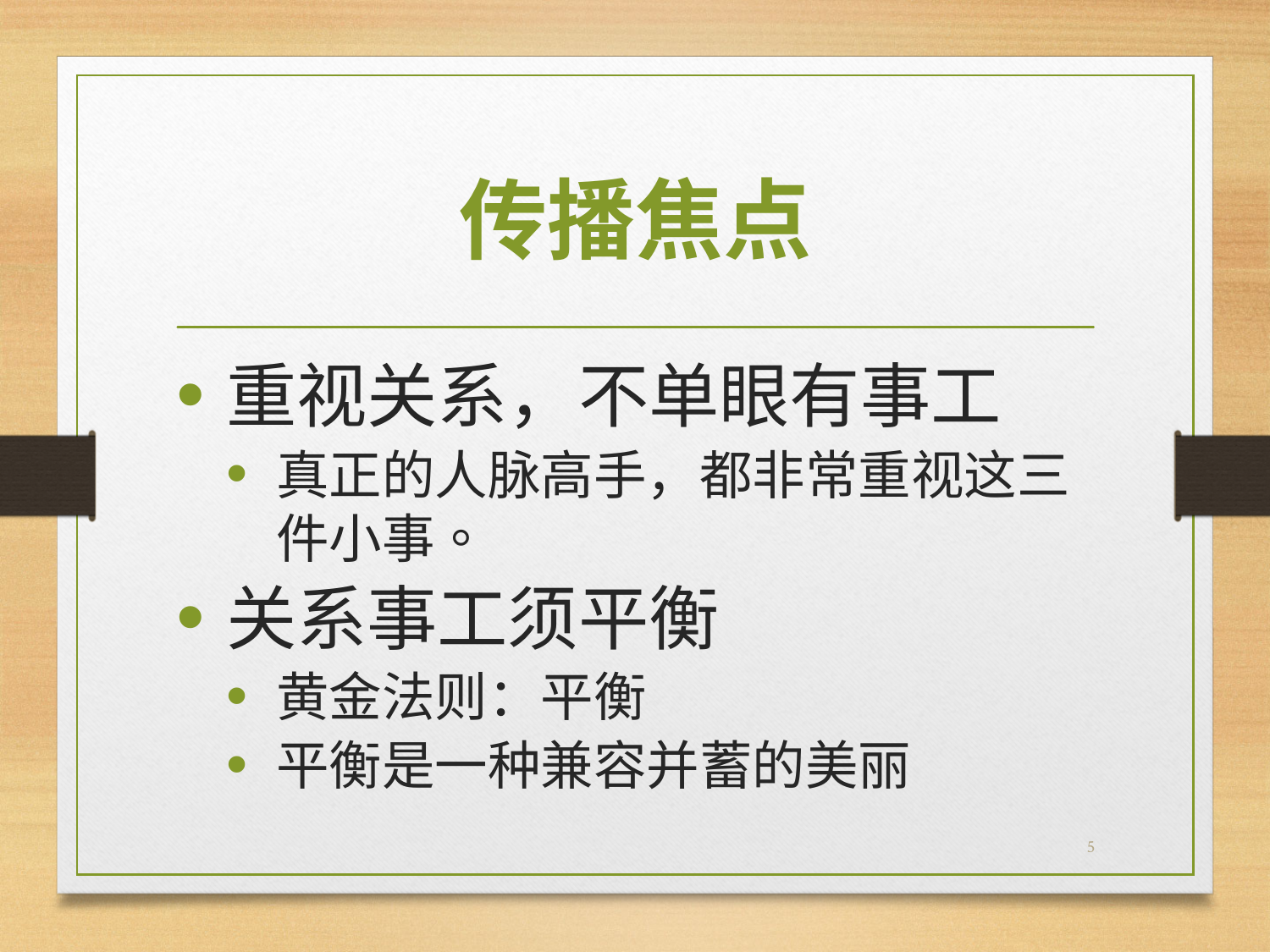

# 传播焦点
重视关系，不单眼有事工
真正的人脉高手，都非常重视这三件小事。
关系事工须平衡
黄金法则：平衡
平衡是一种兼容并蓄的美丽

5